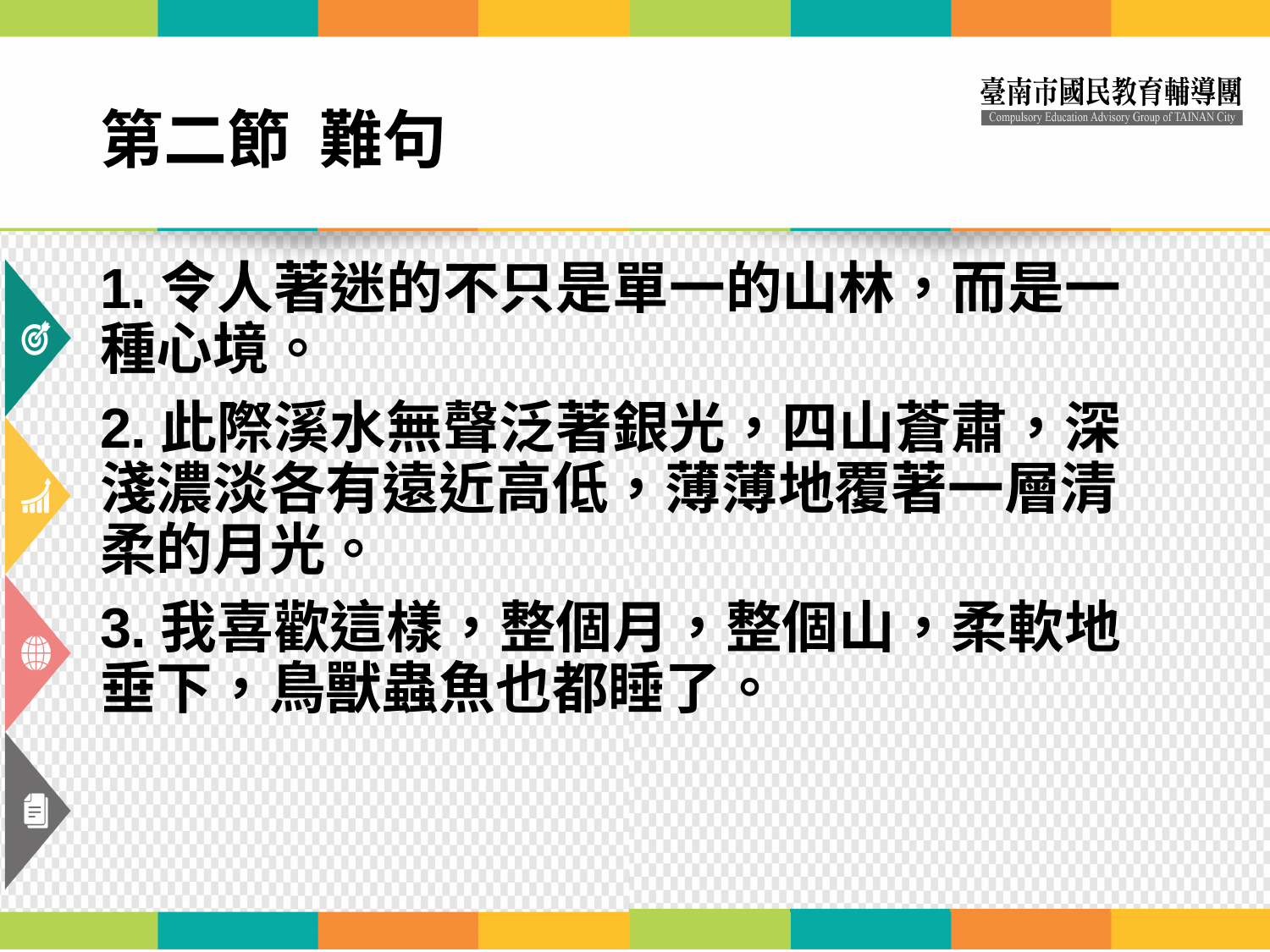

# 第二節  難句
1.令人著迷的不只是單一的山林，而是一種心境。
2.此際溪水無聲泛著銀光，四山蒼肅，深淺濃淡各有遠近高低，薄薄地覆著一層清柔的月光。
3.我喜歡這樣，整個月，整個山，柔軟地垂下，鳥獸蟲魚也都睡了。